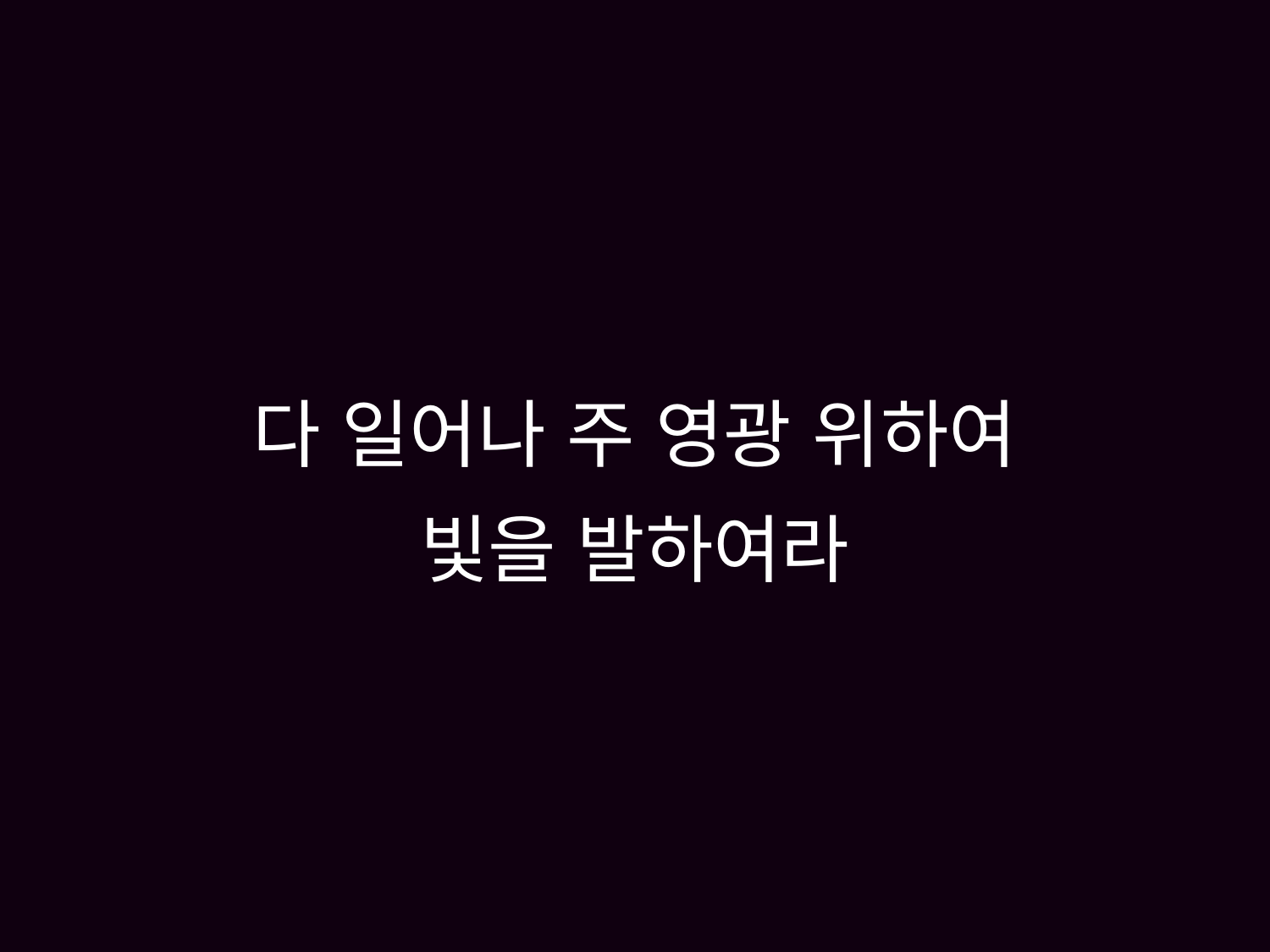

# 다 일어나 주 영광 위하여 빛을 발하여라